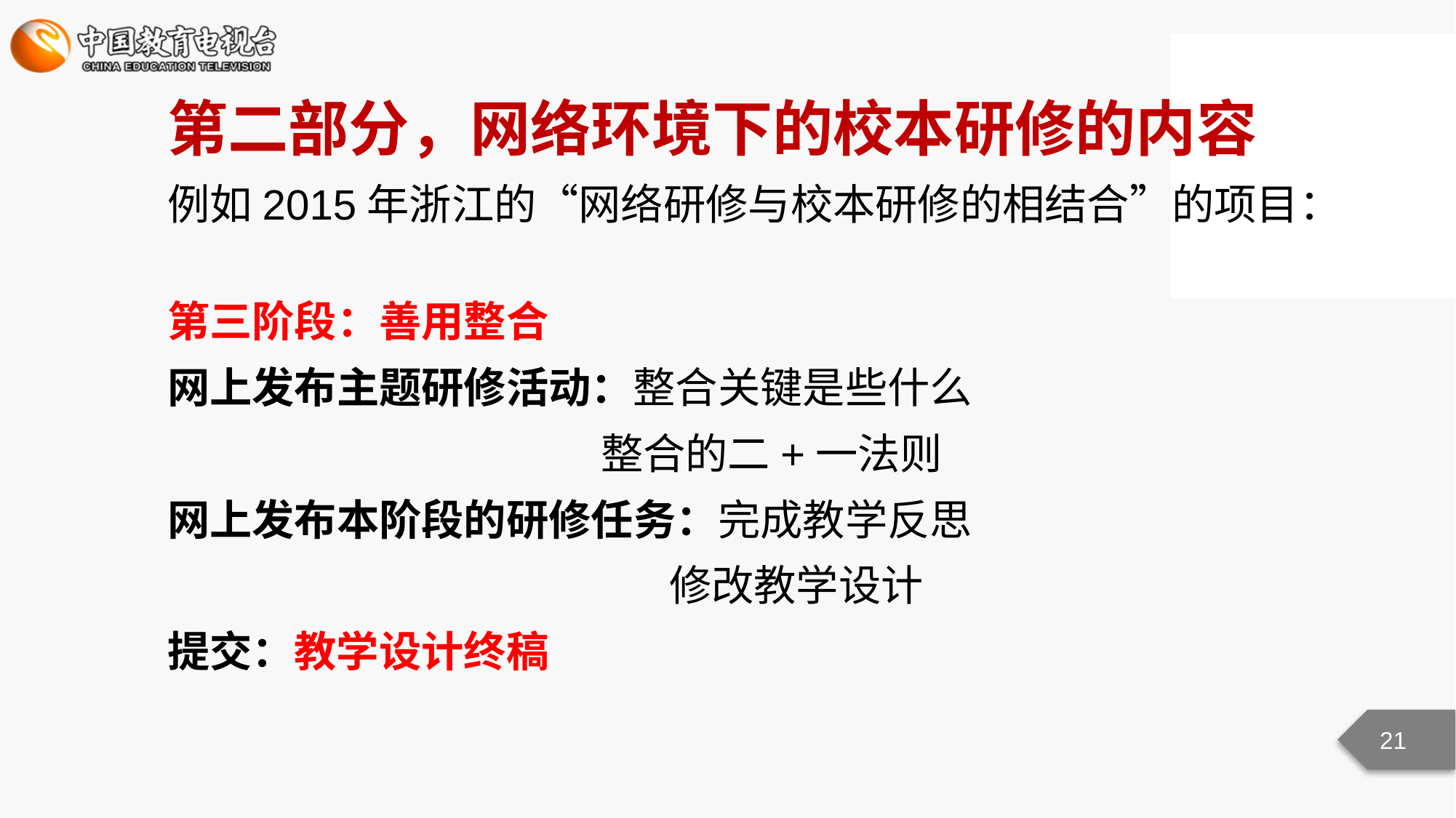

第二部分，网络环境下的校本研修的内容
例如2015年浙江的“网络研修与校本研修的相结合”的项目：

第三阶段：善用整合
网上发布主题研修活动：整合关键是些什么
                                       整合的二+一法则
网上发布本阶段的研修任务：完成教学反思
                                                    修改教学设计
提交：教学设计终稿